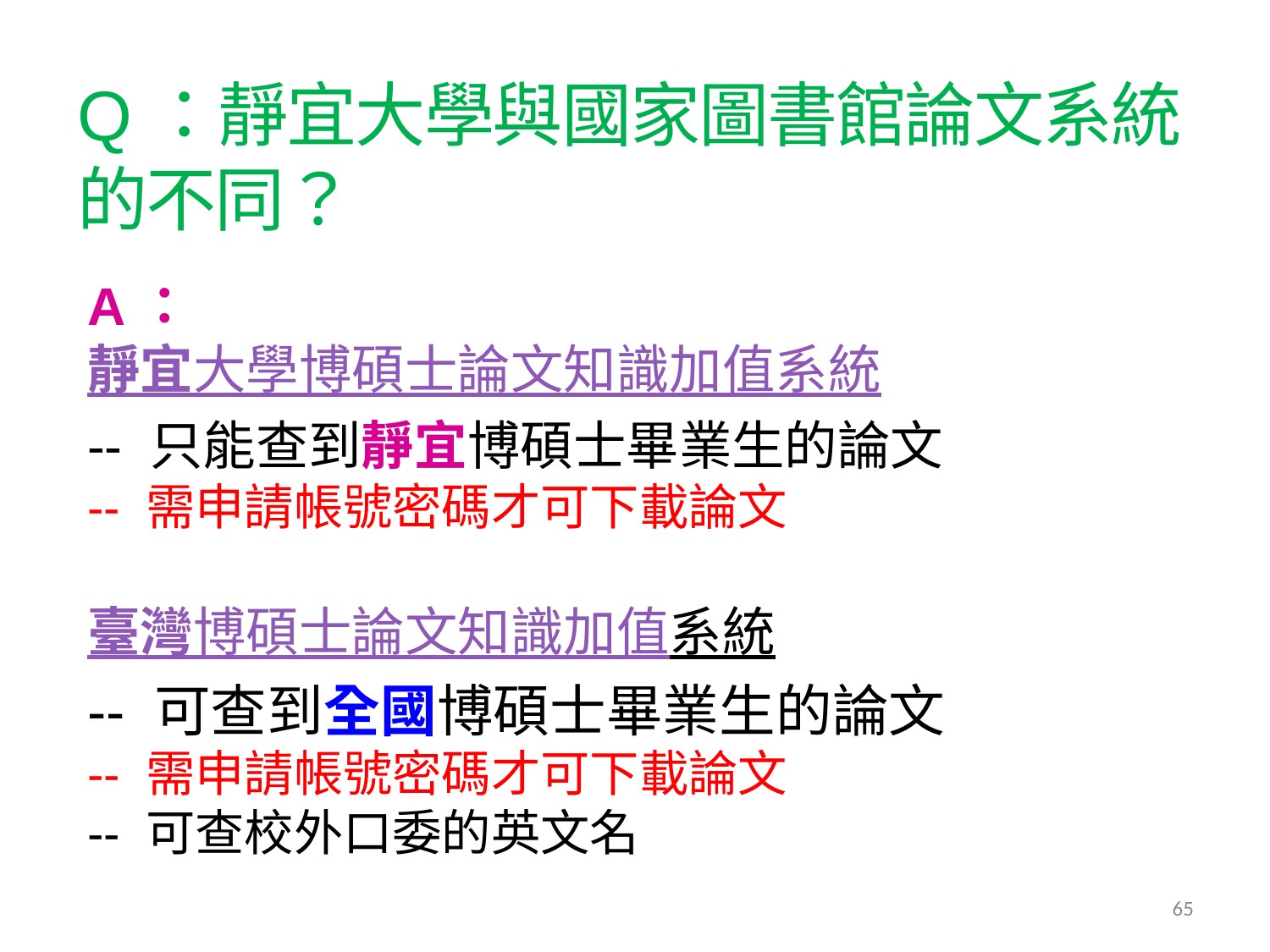

Q：靜宜大學與國家圖書館論文系統的不同？
A：
靜宜大學博碩士論文知識加值系統
-- 只能查到靜宜博碩士畢業生的論文
-- 需申請帳號密碼才可下載論文

臺灣博碩士論文知識加值系統
-- 可查到全國博碩士畢業生的論文
-- 需申請帳號密碼才可下載論文
-- 可查校外口委的英文名

65